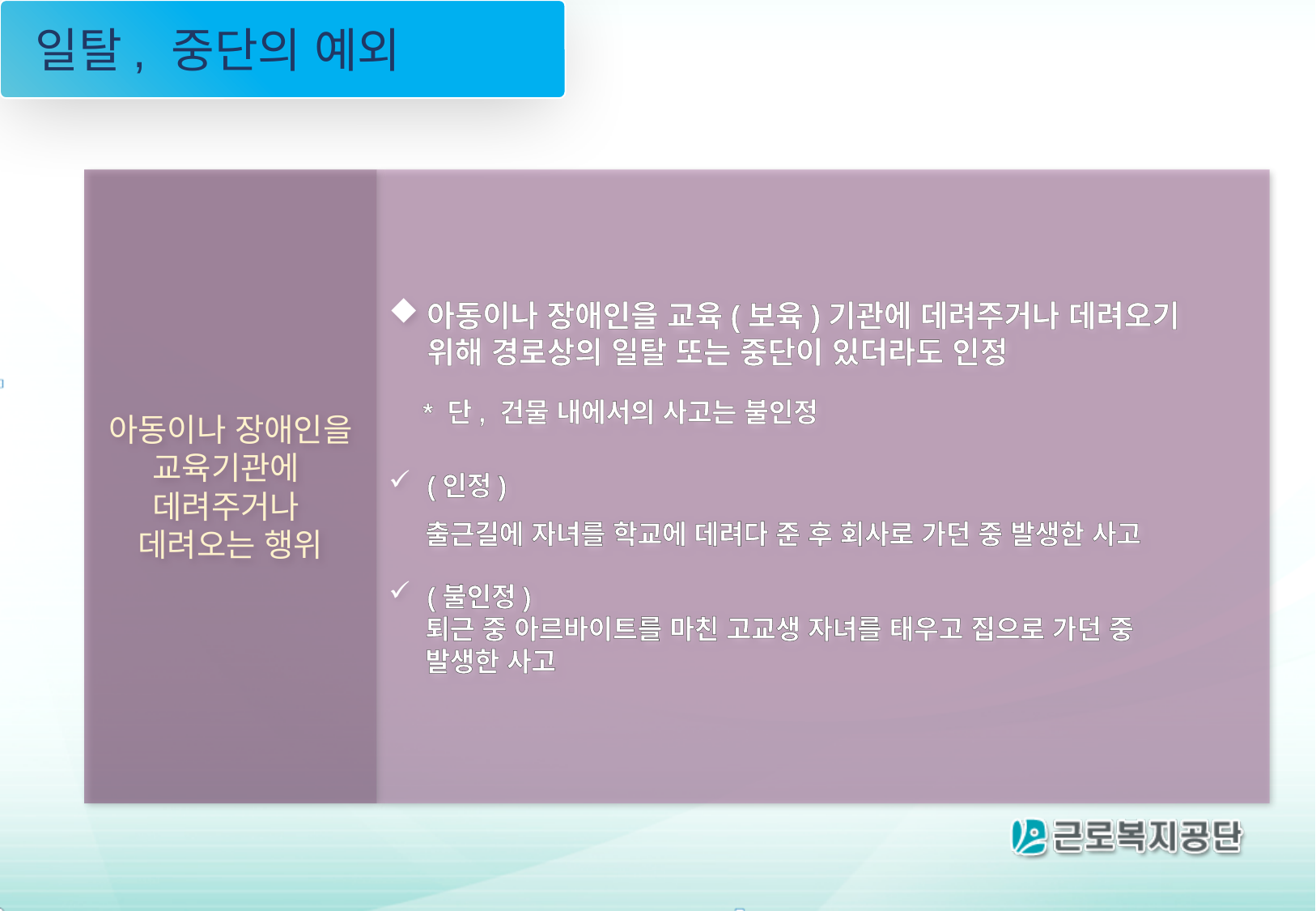

일탈, 중단의 예외
아동이나 장애인을 교육기관에
데려주거나
데려오는 행위
아동이나 장애인을 교육(보육)기관에 데려주거나 데려오기    위해 경로상의 일탈 또는 중단이 있더라도 인정

    * 단, 건물 내에서의 사고는 불인정

(인정)
    출근길에 자녀를 학교에 데려다 준 후 회사로 가던 중 발생한 사고

(불인정)
    퇴근 중 아르바이트를 마친 고교생 자녀를 태우고 집으로 가던 중
    발생한 사고